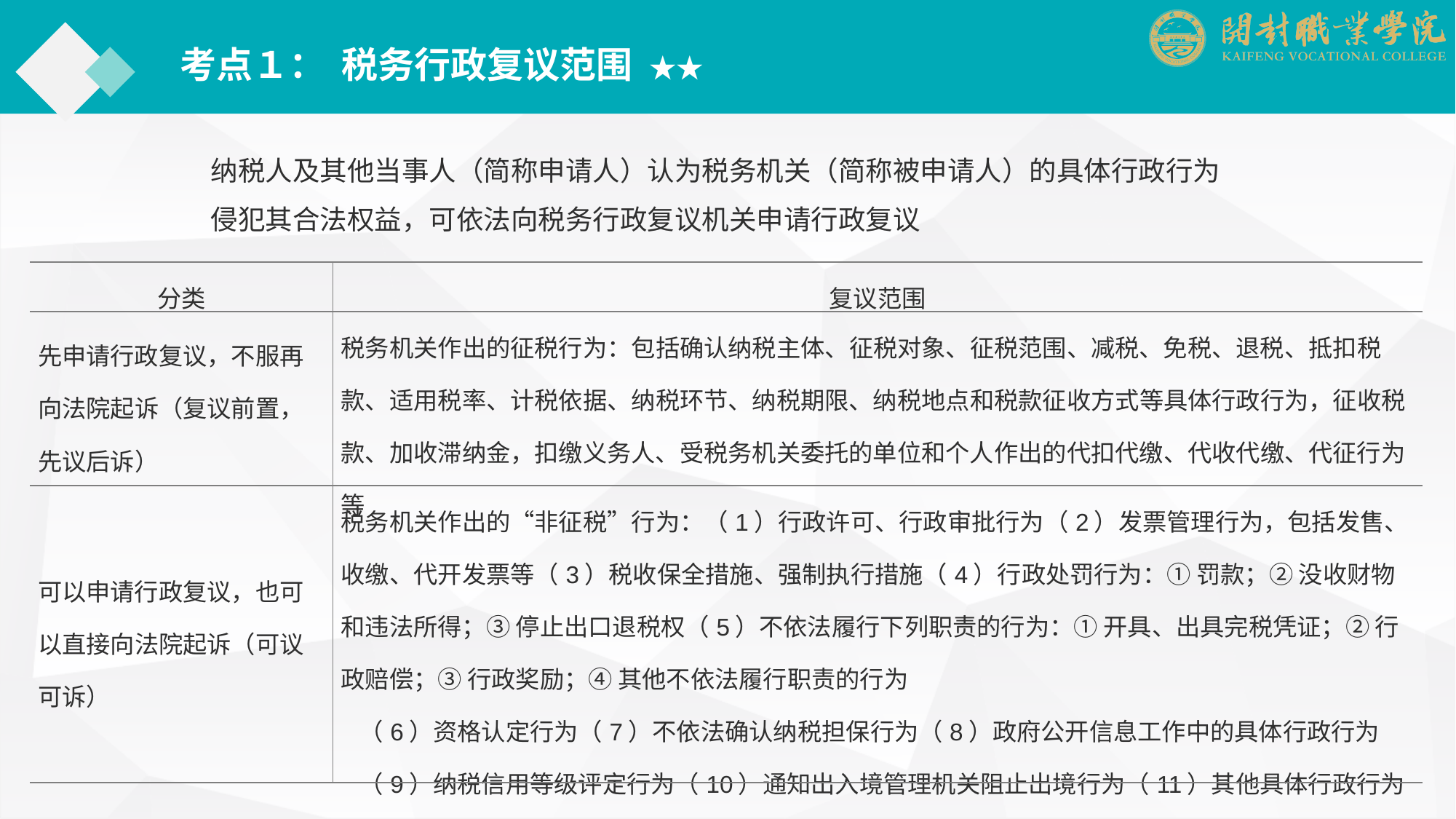

考点１：  税务行政复议范围  ★★
纳税人及其他当事人（简称申请人）认为税务机关（简称被申请人）的具体行政行为侵犯其合法权益，可依法向税务行政复议机关申请行政复议
| 分类 | 复议范围 |
| --- | --- |
| 先申请行政复议，不服再向法院起诉（复议前置，先议后诉） | 税务机关作出的征税行为：包括确认纳税主体、征税对象、征税范围、减税、免税、退税、抵扣税款、适用税率、计税依据、纳税环节、纳税期限、纳税地点和税款征收方式等具体行政行为，征收税款、加收滞纳金，扣缴义务人、受税务机关委托的单位和个人作出的代扣代缴、代收代缴、代征行为等 |
| 可以申请行政复议，也可以直接向法院起诉（可议可诉） | 税务机关作出的“非征税”行为：（1）行政许可、行政审批行为（2）发票管理行为，包括发售、收缴、代开发票等（3）税收保全措施、强制执行措施（4）行政处罚行为：① 罚款；② 没收财物和违法所得；③ 停止出口退税权（5）不依法履行下列职责的行为：① 开具、出具完税凭证；② 行政赔偿；③ 行政奖励；④ 其他不依法履行职责的行为 （6）资格认定行为（7）不依法确认纳税担保行为（8）政府公开信息工作中的具体行政行为 （9）纳税信用等级评定行为（10）通知出入境管理机关阻止出境行为（11）其他具体行政行为 |